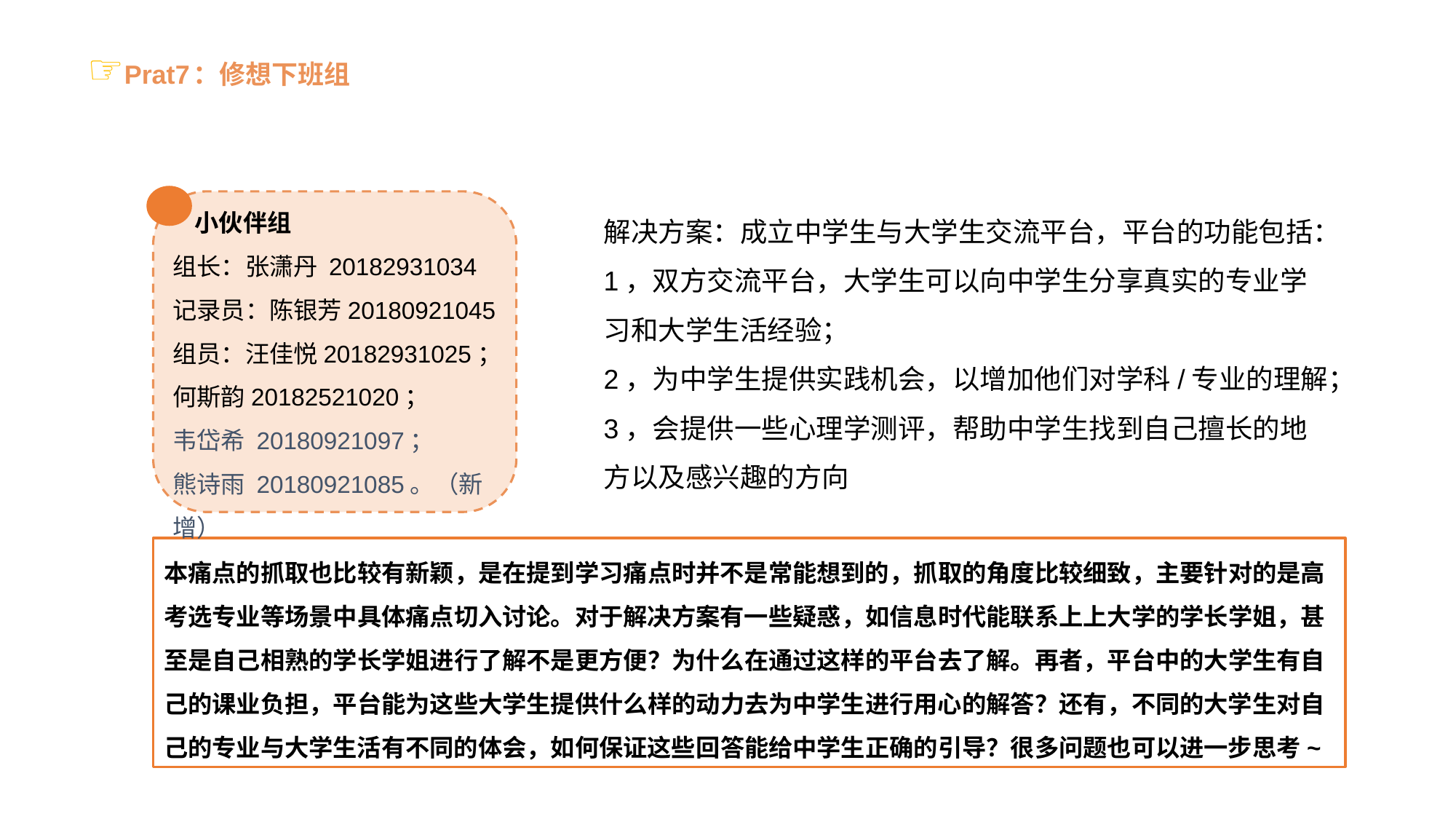

# ☞Prat7：修想下班组

   小伙伴组
组长：张潇丹 20182931034
记录员：陈银芳20180921045
组员：汪佳悦20182931025；
何斯韵20182521020；
韦岱希 20180921097；
熊诗雨 20180921085。（新增）

解决方案：成立中学生与大学生交流平台，平台的功能包括：
1，双方交流平台，大学生可以向中学生分享真实的专业学习和大学生活经验；
2，为中学生提供实践机会，以增加他们对学科/专业的理解；
3，会提供一些心理学测评，帮助中学生找到自己擅长的地方以及感兴趣的方向
本痛点的抓取也比较有新颖，是在提到学习痛点时并不是常能想到的，抓取的角度比较细致，主要针对的是高考选专业等场景中具体痛点切入讨论。对于解决方案有一些疑惑，如信息时代能联系上上大学的学长学姐，甚至是自己相熟的学长学姐进行了解不是更方便？为什么在通过这样的平台去了解。再者，平台中的大学生有自己的课业负担，平台能为这些大学生提供什么样的动力去为中学生进行用心的解答？还有，不同的大学生对自己的专业与大学生活有不同的体会，如何保证这些回答能给中学生正确的引导？很多问题也可以进一步思考~